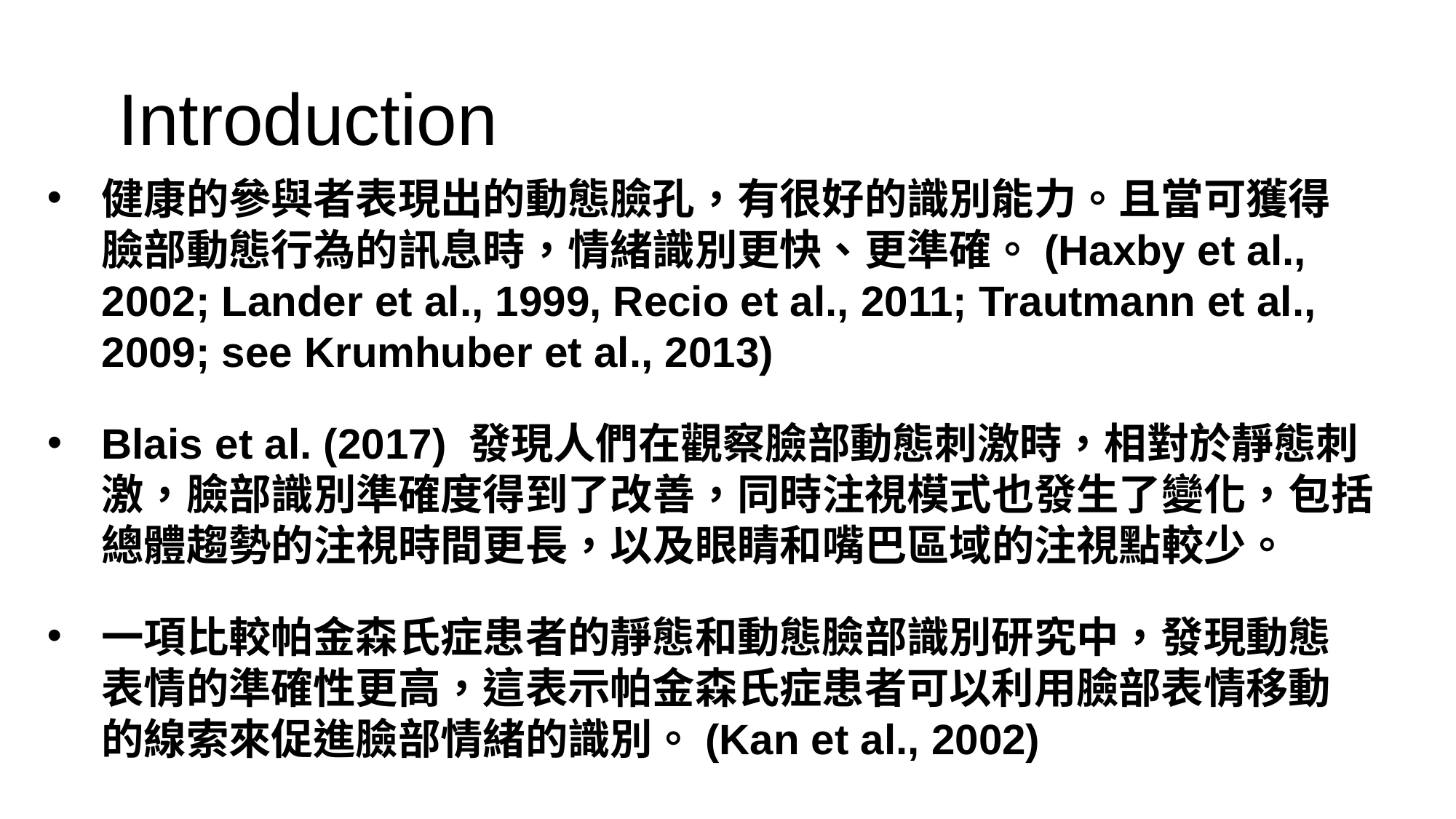

Introduction
健康的參與者表現出的動態臉孔，有很好的識別能力。且當可獲得臉部動態行為的訊息時，情緒識別更快、更準確。(Haxby et al., 2002; Lander et al., 1999, Recio et al., 2011; Trautmann et al., 2009; see Krumhuber et al., 2013)
Blais et al. (2017) 發現人們在觀察臉部動態刺激時，相對於靜態刺激，臉部識別準確度得到了改善，同時注視模式也發生了變化，包括總體趨勢的注視時間更長，以及眼睛和嘴巴區域的注視點較少。
一項比較帕金森氏症患者的靜態和動態臉部識別研究中，發現動態表情的準確性更高，這表示帕金森氏症患者可以利用臉部表情移動的線索來促進臉部情緒的識別。(Kan et al., 2002)